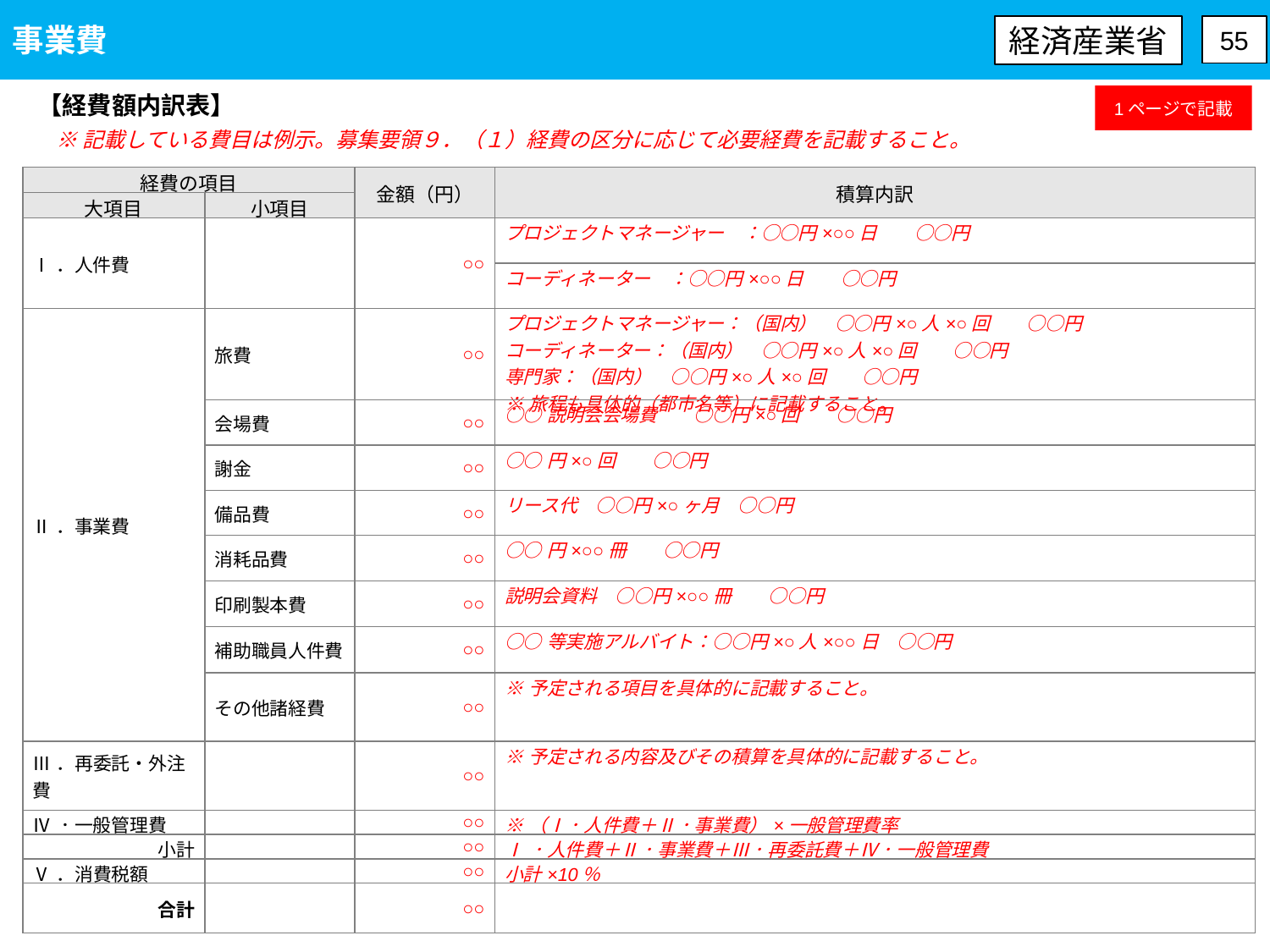

事業費
経済産業省
55
【経費額内訳表】
1ページで記載
※記載している費目は例示。募集要領９．（１）経費の区分に応じて必要経費を記載すること。
| 経費の項目 |  | 金額（円） | 積算内訳 |
| --- | --- | --- | --- |
| 大項目 | 小項目 |  |  |
| Ⅰ．人件費 |  | ○○ | プロジェクトマネージャー　：○○円×○○日　　○○円 |
|  |  |  | コーディネーター　：○○円×○○日　　○○円 |
| Ⅱ．事業費 | 旅費 | ○○ | プロジェクトマネージャー：（国内）　○○円×○人×○回　　○○円 コーディネーター：（国内）　○○円×○人×○回　　○○円 専門家：（国内）　○○円×○人×○回　　○○円 ※旅程も具体的（都市名等）に記載すること。 |
|  | 会場費 | ○○ | ○○説明会会場費　　○○円×○回　　○○円 |
|  | 謝金 | ○○ | ○○円×○回　　○○円 |
|  | 備品費 | ○○ | リース代　○○円×○ヶ月　○○円 |
|  | 消耗品費 | ○○ | ○○円×○○冊　　○○円 |
|  | 印刷製本費 | ○○ | 説明会資料　○○円×○○冊　　○○円 |
|  | 補助職員人件費 | ○○ | ○○等実施アルバイト：○○円×○人×○○日　○○円 |
|  | その他諸経費 | ○○ | ※予定される項目を具体的に記載すること。 |
| Ⅲ．再委託・外注費 |  | ○○ | ※予定される内容及びその積算を具体的に記載すること。 |
| Ⅳ．一般管理費 |  | ○○ | ※（Ⅰ．人件費＋Ⅱ．事業費）×一般管理費率 |
| 小計 |  | ○○ | Ⅰ．人件費＋Ⅱ．事業費＋Ⅲ．再委託費＋Ⅳ．一般管理費 |
| Ⅴ．消費税額 |  | ○○ | 小計×10％ |
| 合計 |  | ○○ |  |